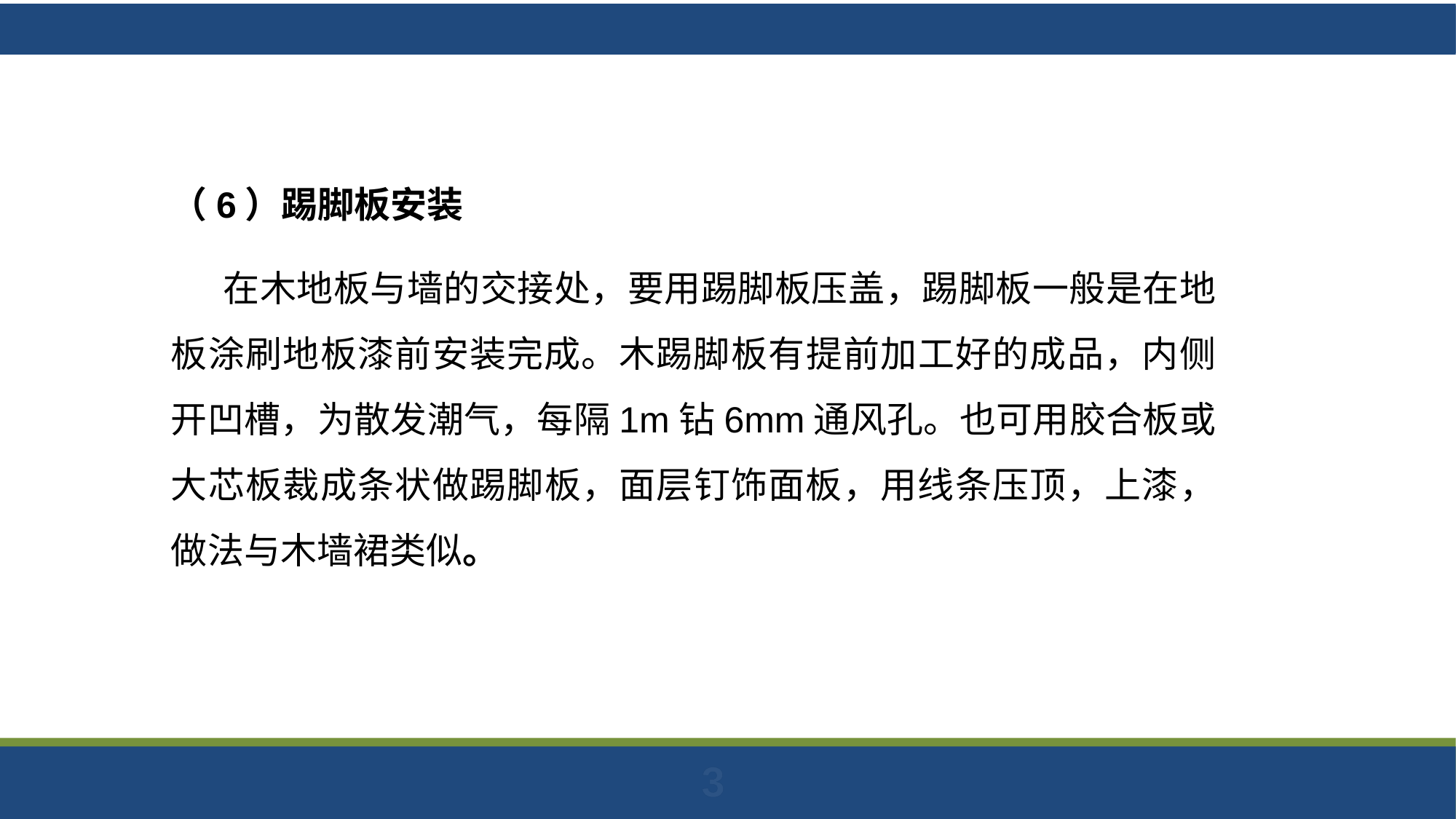

（6）踢脚板安装
     在木地板与墙的交接处，要用踢脚板压盖，踢脚板一般是在地板涂刷地板漆前安装完成。木踢脚板有提前加工好的成品，内侧开凹槽，为散发潮气，每隔1m钻6mm通风孔。也可用胶合板或大芯板裁成条状做踢脚板，面层钉饰面板，用线条压顶，上漆，做法与木墙裙类似。

3